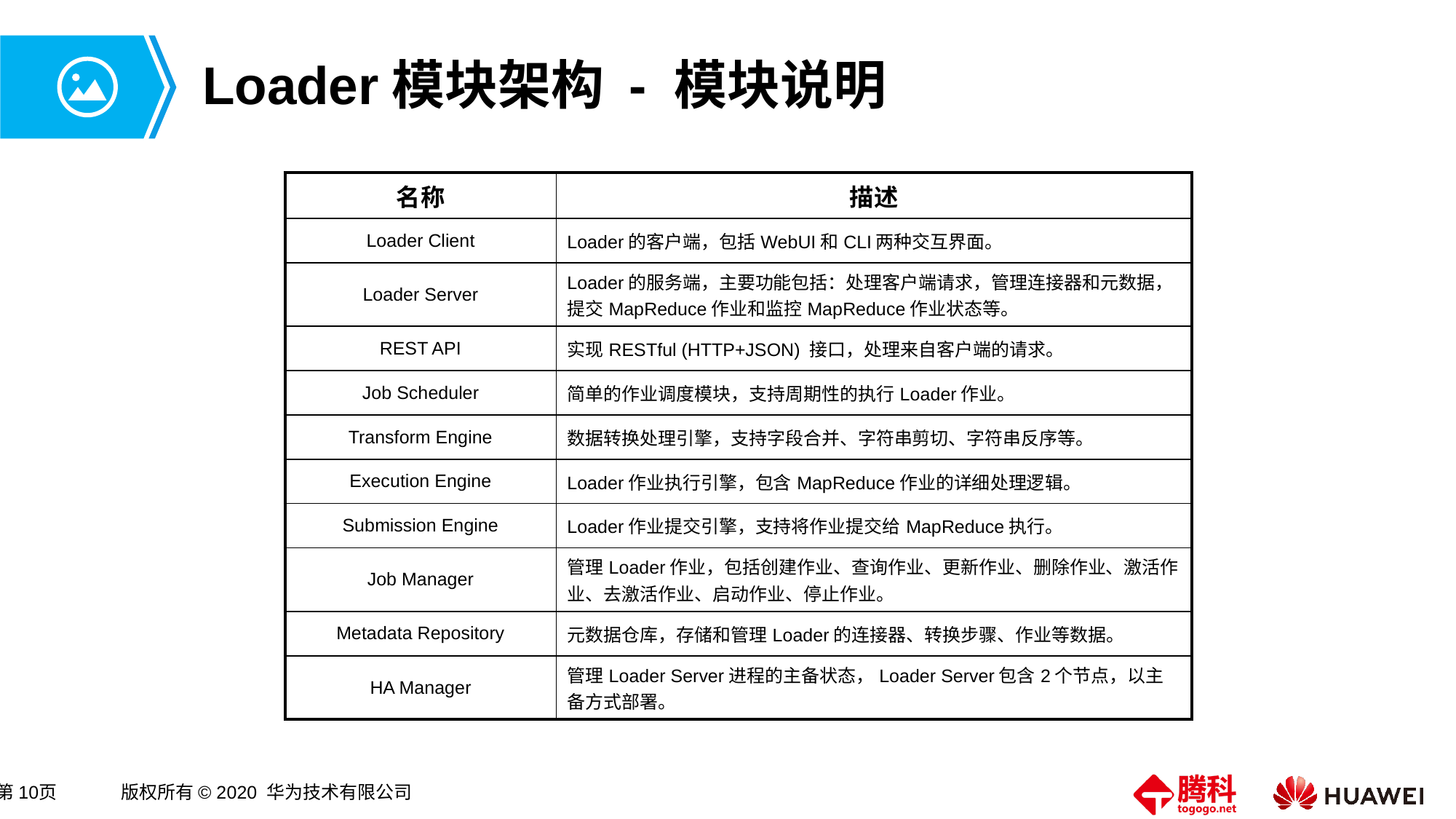

# Loader模块架构 - 模块说明
| 名称 | 描述 |
| --- | --- |
| Loader Client | Loader的客户端，包括WebUI和CLI两种交互界面。 |
| Loader Server | Loader的服务端，主要功能包括：处理客户端请求，管理连接器和元数据，提交MapReduce作业和监控MapReduce作业状态等。 |
| REST API | 实现RESTful (HTTP+JSON) 接口，处理来自客户端的请求。 |
| Job Scheduler | 简单的作业调度模块，支持周期性的执行Loader作业。 |
| Transform Engine | 数据转换处理引擎，支持字段合并、字符串剪切、字符串反序等。 |
| Execution Engine | Loader作业执行引擎，包含MapReduce作业的详细处理逻辑。 |
| Submission Engine | Loader作业提交引擎，支持将作业提交给MapReduce执行。 |
| Job Manager | 管理Loader作业，包括创建作业、查询作业、更新作业、删除作业、激活作业、去激活作业、启动作业、停止作业。 |
| Metadata Repository | 元数据仓库，存储和管理Loader的连接器、转换步骤、作业等数据。 |
| HA Manager | 管理Loader Server进程的主备状态，Loader Server包含2个节点，以主备方式部署。 |